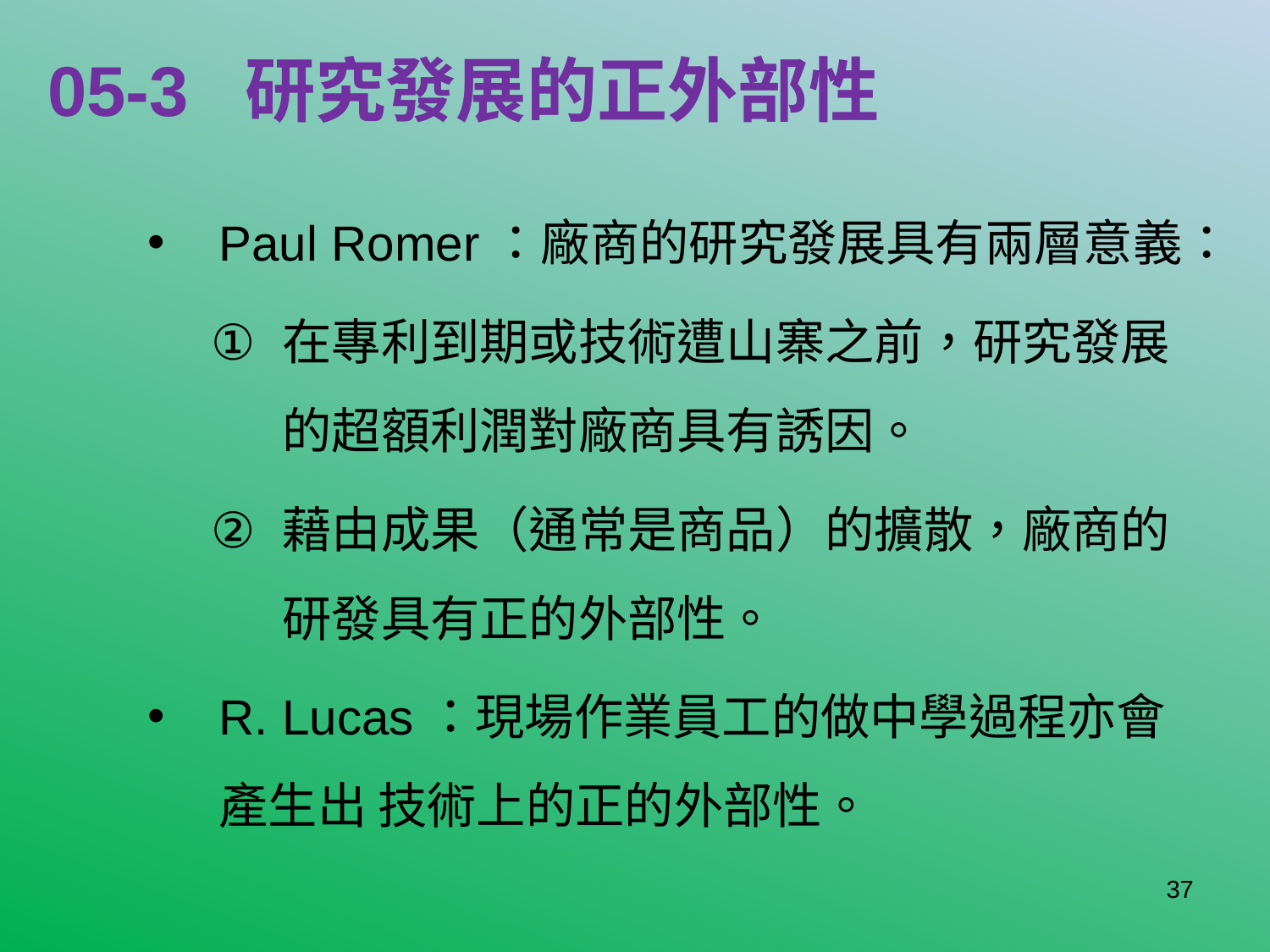

# 05-3  研究發展的正外部性
Paul Romer：廠商的研究發展具有兩層意義：
在專利到期或技術遭山寨之前，研究發展的超額利潤對廠商具有誘因。
藉由成果（通常是商品）的擴散，廠商的研發具有正的外部性。
R. Lucas：現場作業員工的做中學過程亦會產生出 技術上的正的外部性。
37